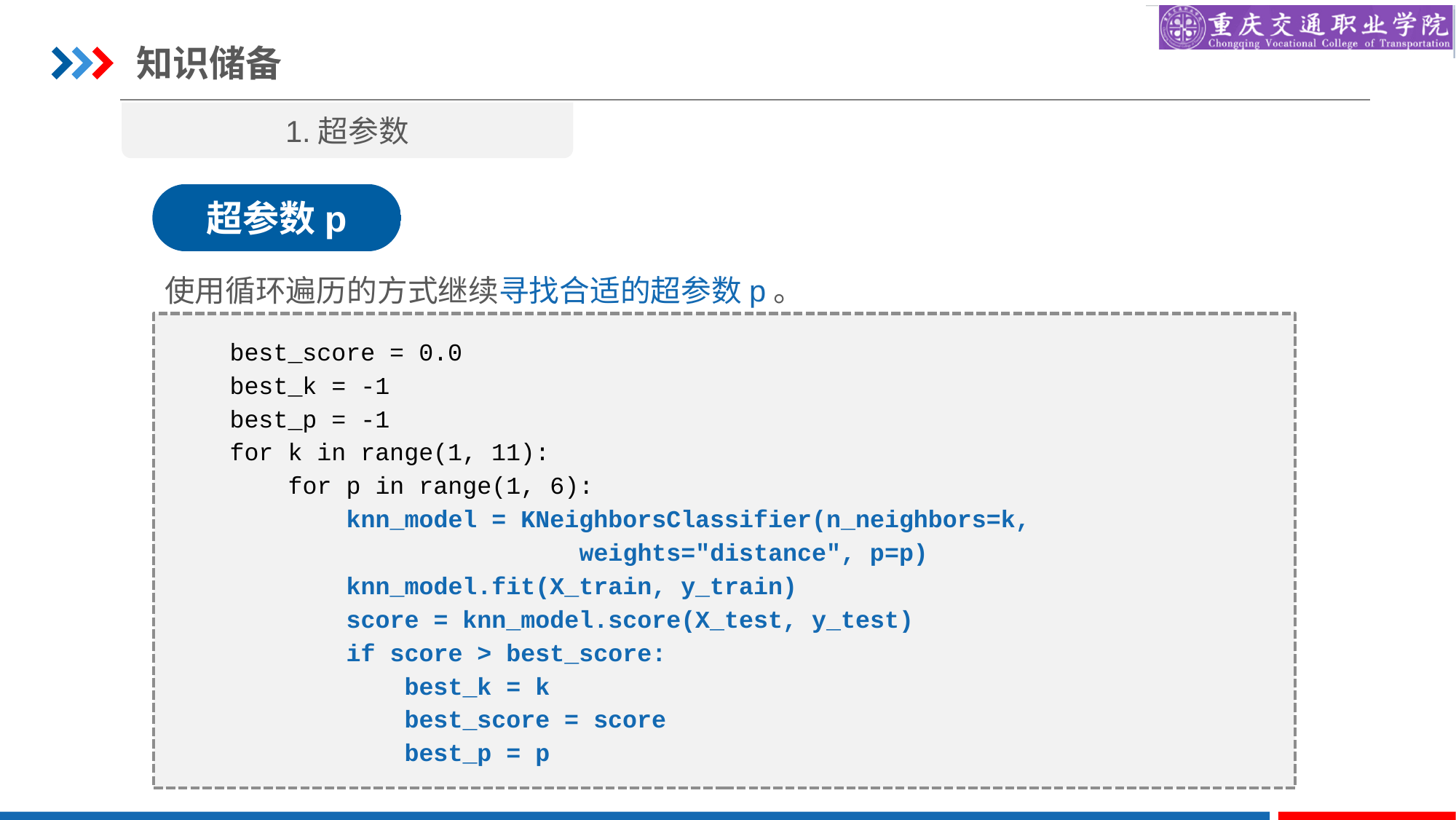

知识储备

1.超参数
超参数p
使用循环遍历的方式继续寻找合适的超参数p。

best_score = 0.0
best_k = -1
best_p = -1
for k in range(1, 11):
    for p in range(1, 6):
        knn_model = KNeighborsClassifier(n_neighbors=k,
                        weights="distance", p=p)
        knn_model.fit(X_train, y_train)
        score = knn_model.score(X_test, y_test)
        if score > best_score:
            best_k = k
            best_score = score
            best_p = p